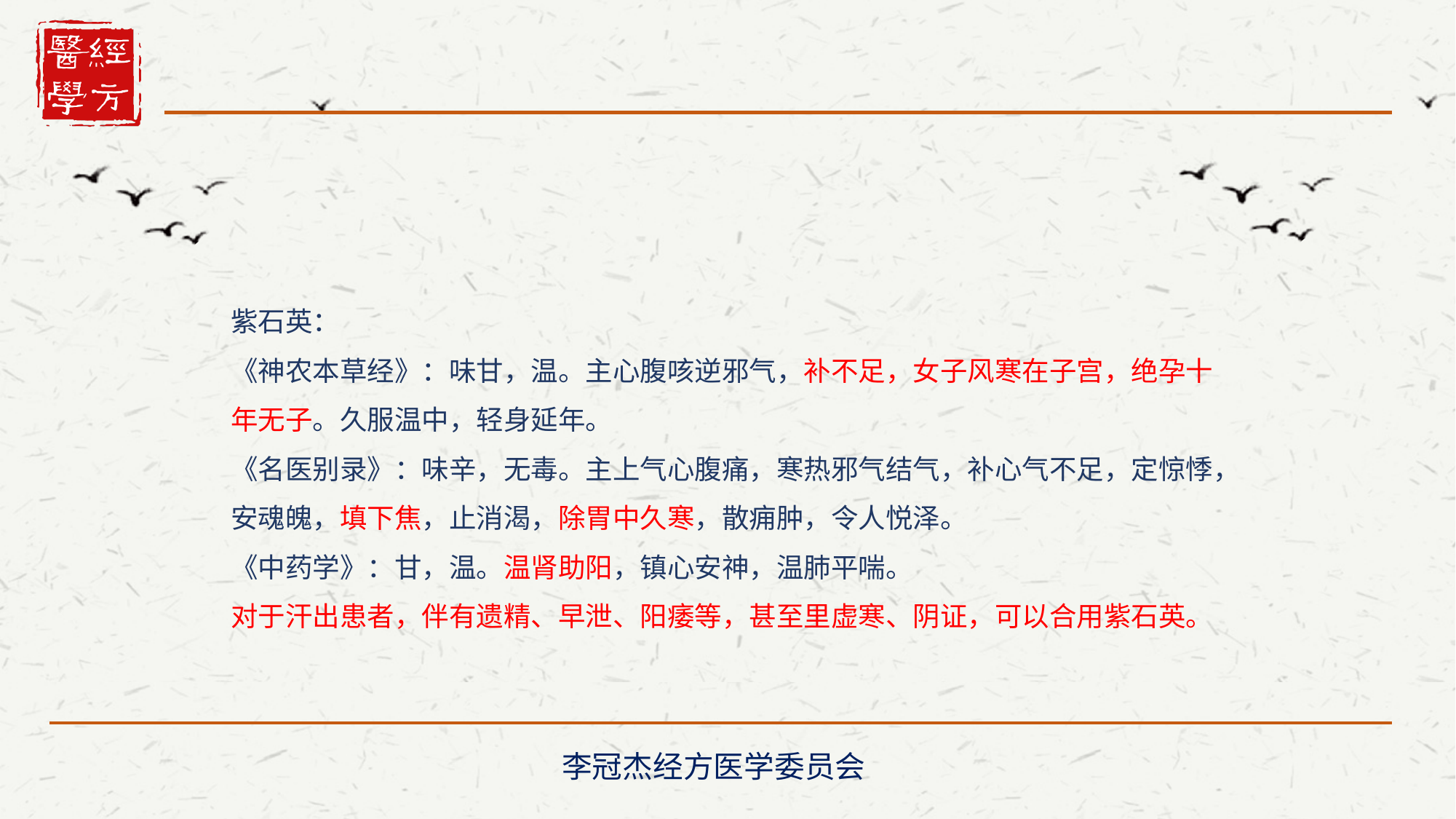

紫石英：
《神农本草经》：味甘，温。主心腹咳逆邪气，补不足，女子风寒在子宫，绝孕十年无子。久服温中，轻身延年。
《名医别录》：味辛，无毒。主上气心腹痛，寒热邪气结气，补心气不足，定惊悸，安魂魄，填下焦，止消渴，除胃中久寒，散痈肿，令人悦泽。
《中药学》：甘，温。温肾助阳，镇心安神，温肺平喘。
对于汗出患者，伴有遗精、早泄、阳痿等，甚至里虚寒、阴证，可以合用紫石英。
47